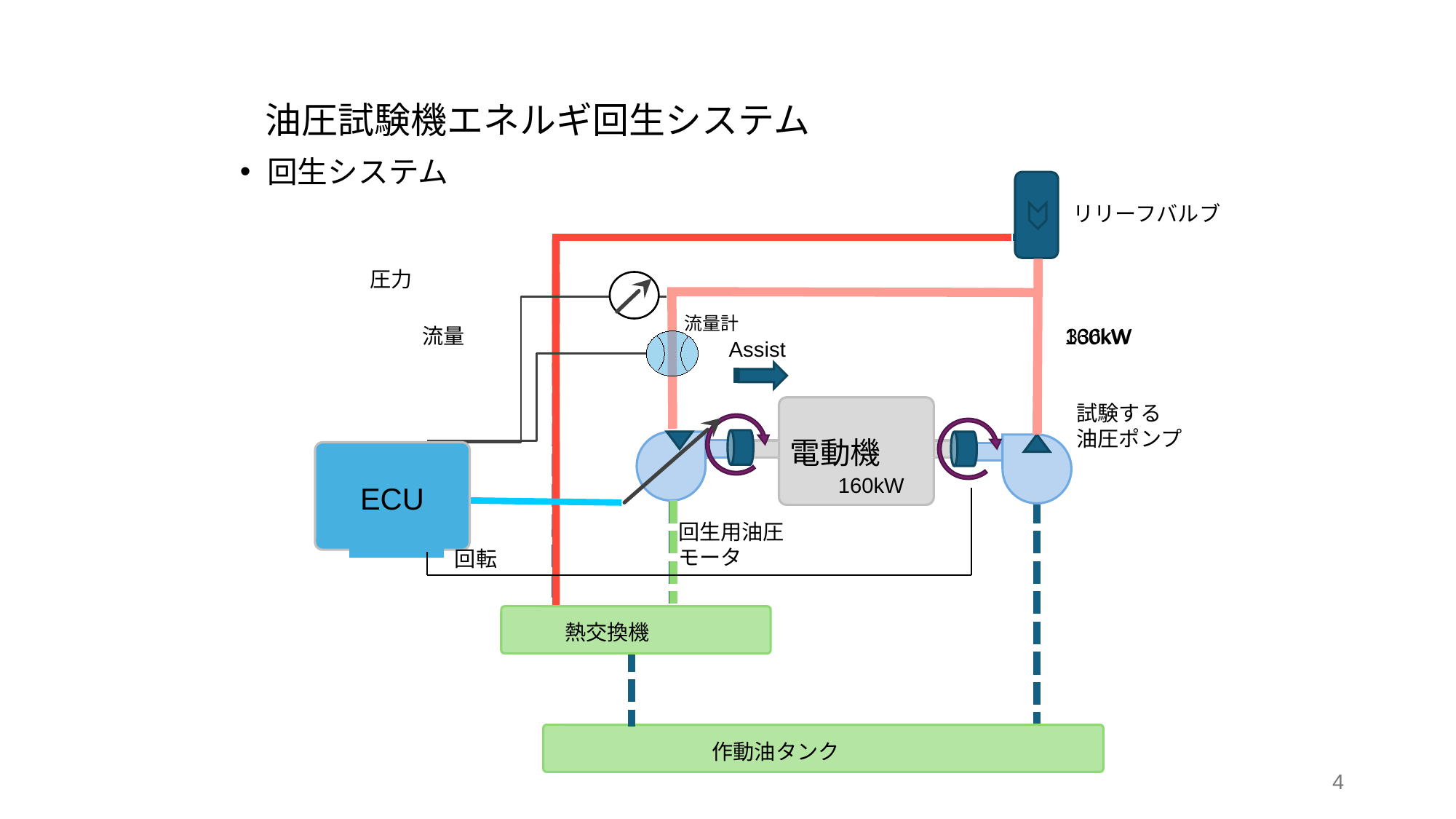

# 油圧試験機エネルギ回生システム
回生システム

リリーフバルブ

圧力

流量計
流量
336kW
160kW

Assist

試験する
油圧ポンプ

電動機

160kW
ECU
回生用油圧モータ
回転

熱交換機

作動油タンク
4